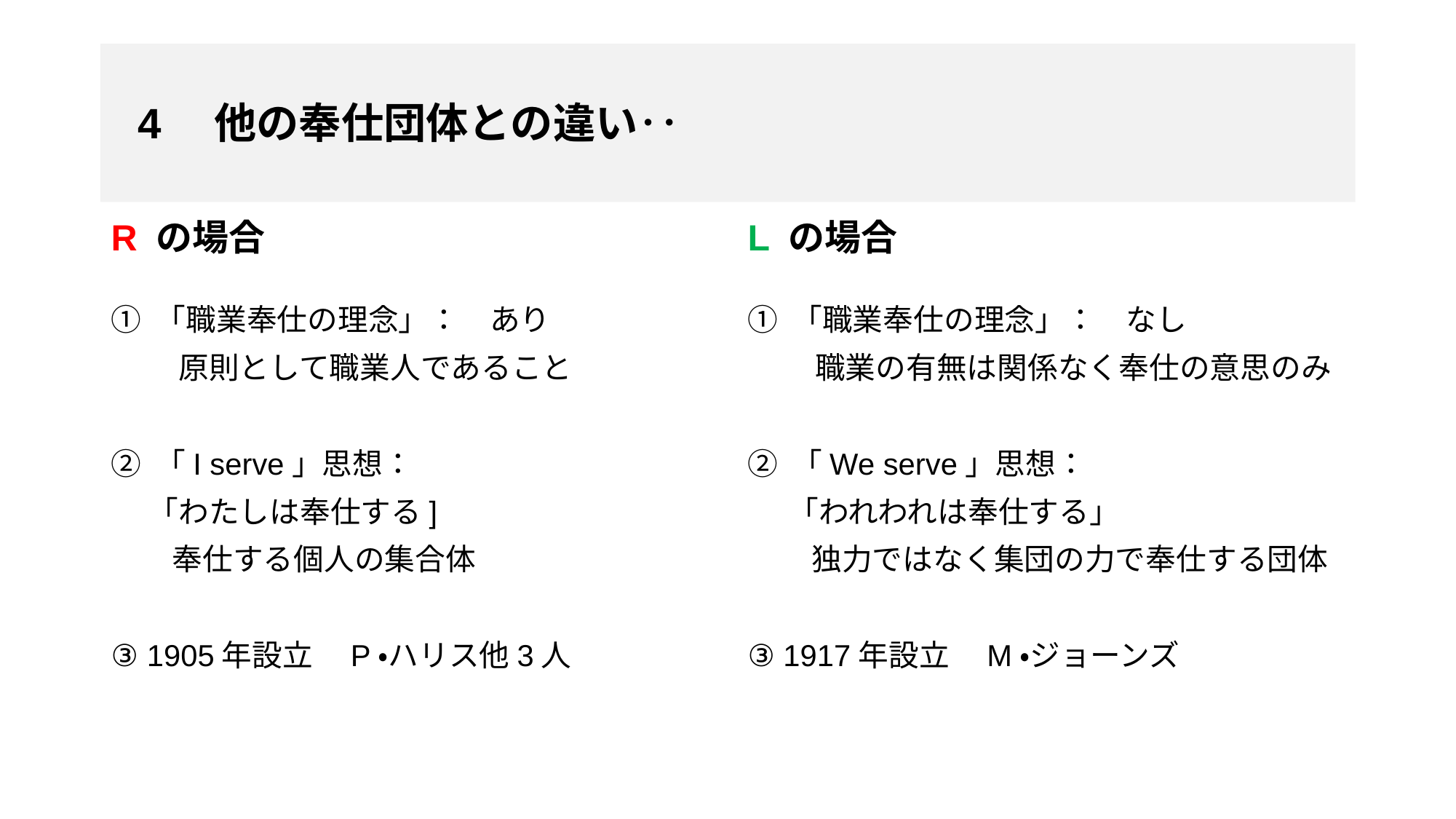

# 4　他の奉仕団体との違い‥
R の場合
L の場合
① 「職業奉仕の理念」：　あり
　　 原則として職業人であること

② 「I serve」思想：
　 「わたしは奉仕する]
        奉仕する個人の集合体

③ 1905年設立　P・ハリス他3人
① 「職業奉仕の理念」：　なし
　 　職業の有無は関係なく奉仕の意思のみ

② 「We serve」思想：
     「われわれは奉仕する」
　     独力ではなく集団の力で奉仕する団体

③ 1917年設立　M・ジョーンズ